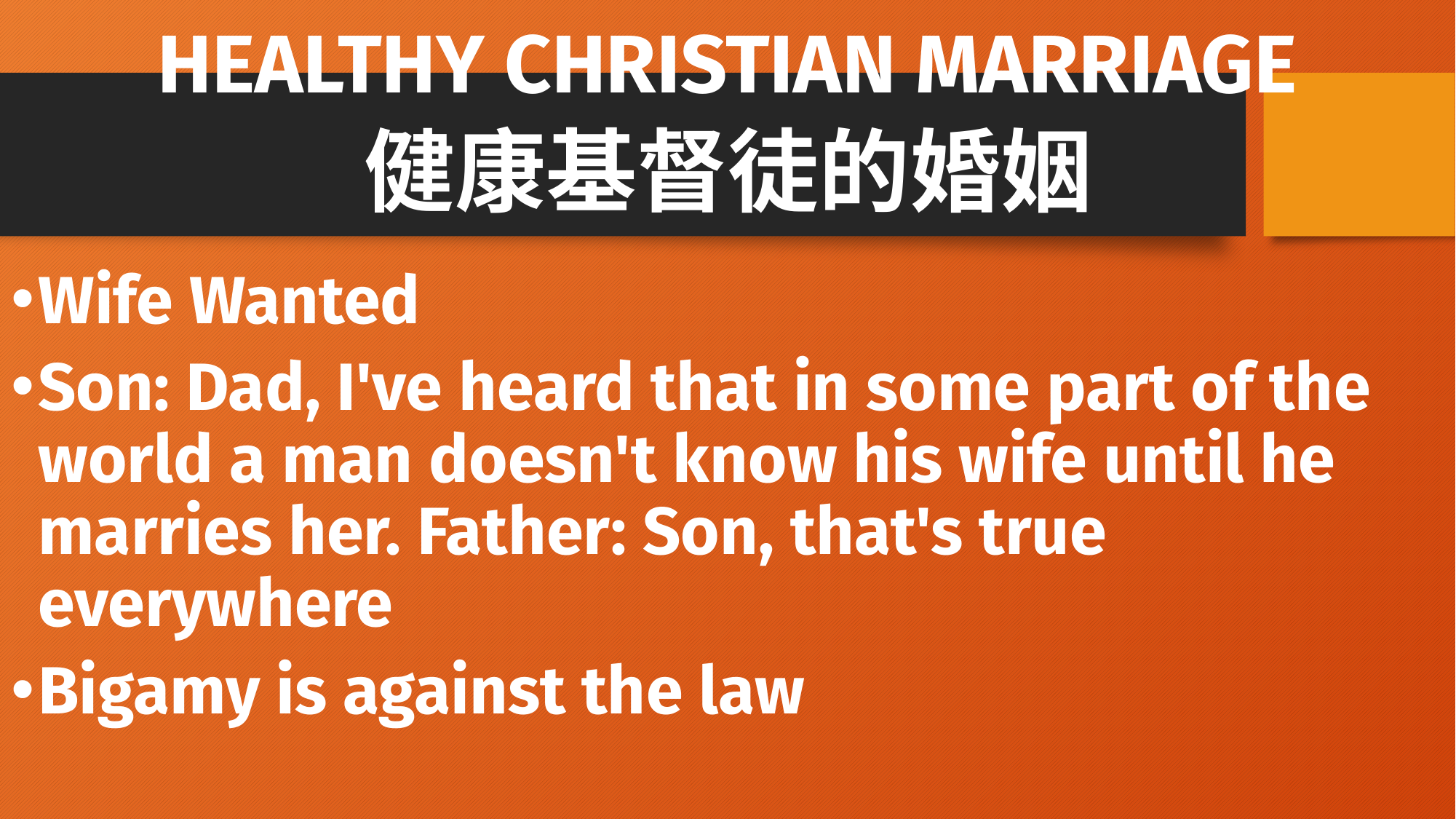

# HEALTHY CHRISTIAN MARRIAGE 健康基督徒的婚姻
Wife Wanted
Son: Dad, I've heard that in some part of the world a man doesn't know his wife until he marries her. Father: Son, that's true everywhere
Bigamy is against the law